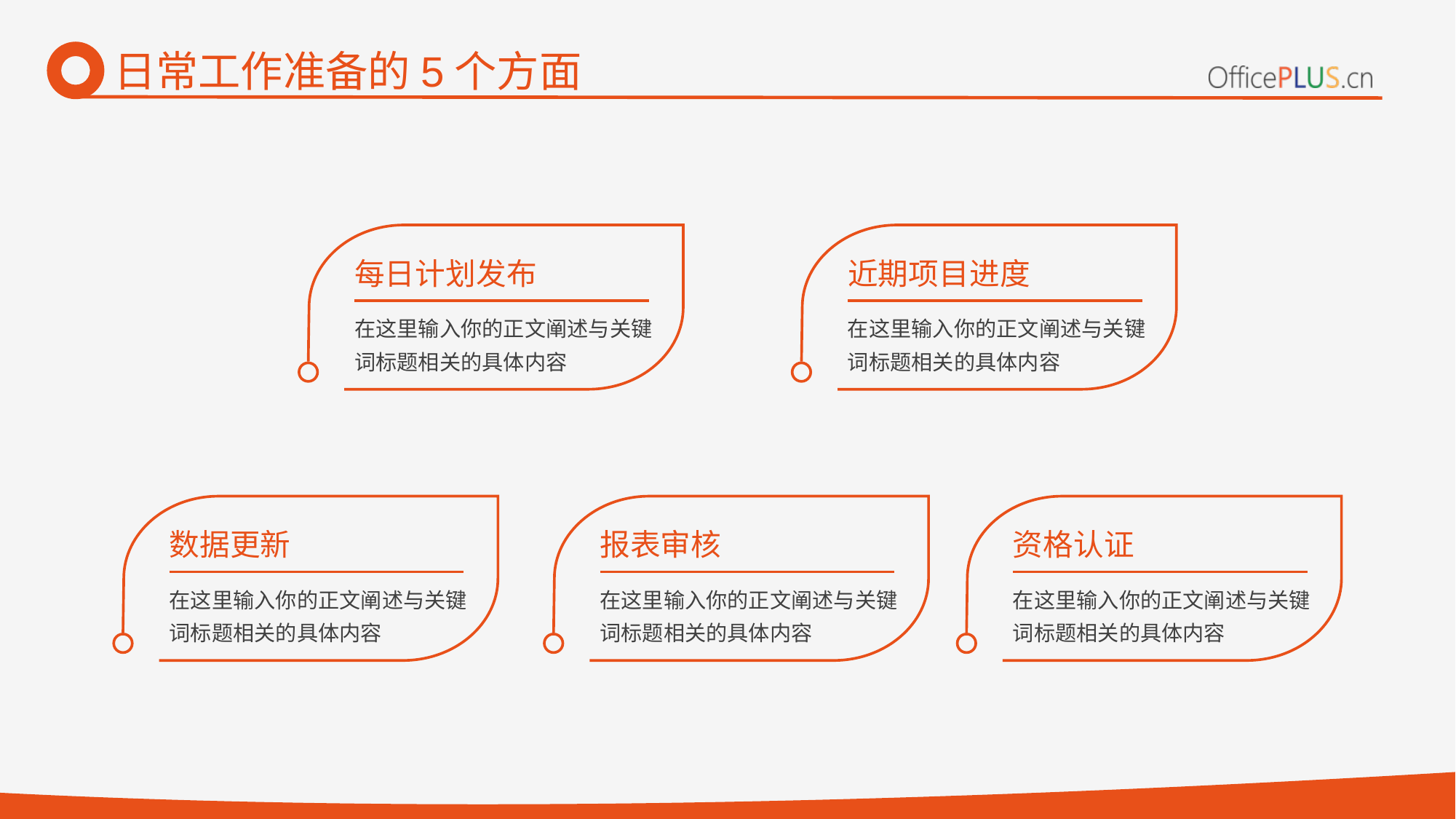

# 日常工作准备的5个方面

每日计划发布
近期项目进度
在这里输入你的正文阐述与关键词标题相关的具体内容
在这里输入你的正文阐述与关键词标题相关的具体内容

数据更新
报表审核
资格认证
在这里输入你的正文阐述与关键词标题相关的具体内容
在这里输入你的正文阐述与关键词标题相关的具体内容
在这里输入你的正文阐述与关键词标题相关的具体内容